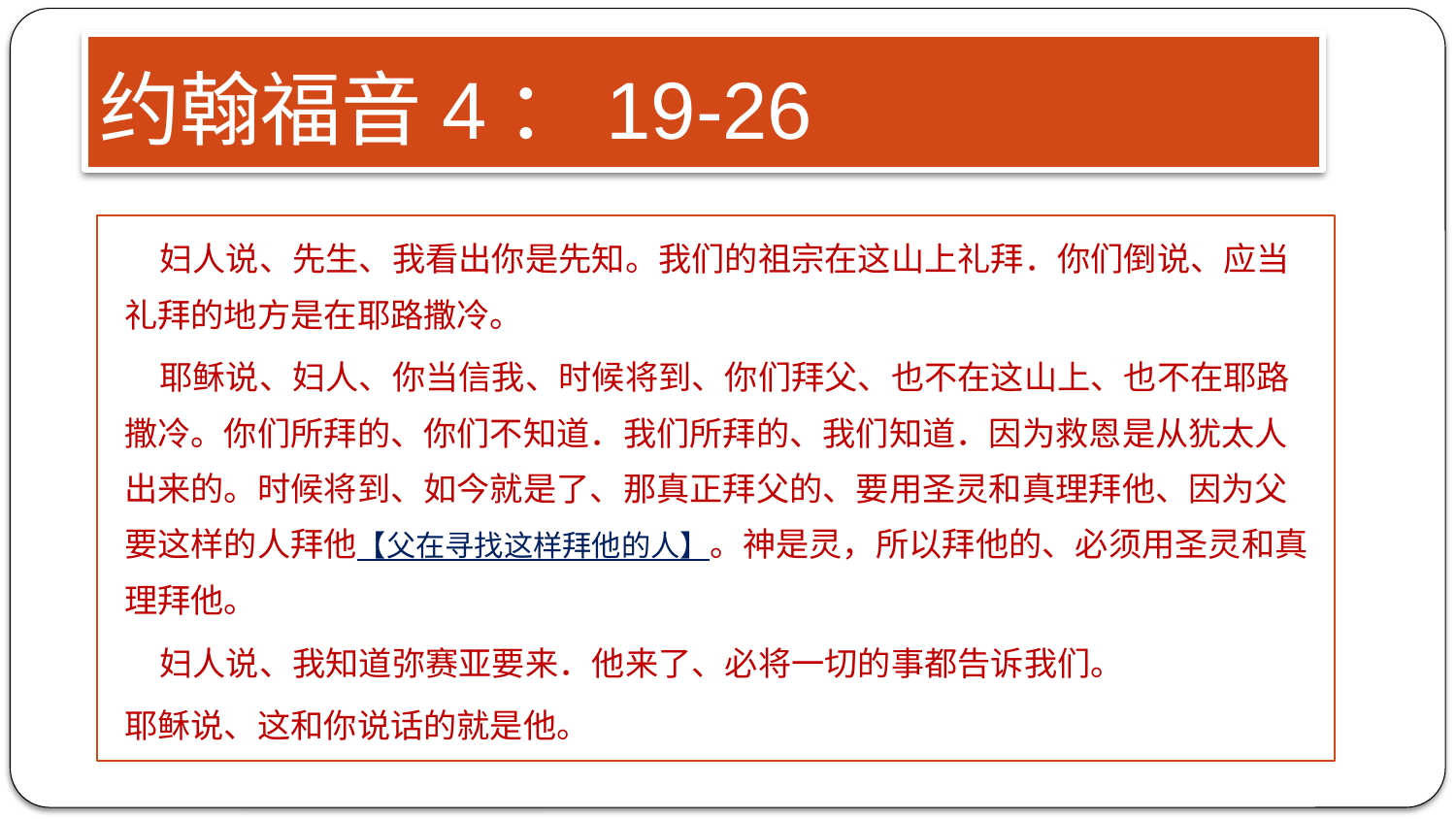

# 约翰福音4：19-26
    妇人说、先生、我看出你是先知。我们的祖宗在这山上礼拜．你们倒说、应当礼拜的地方是在耶路撒冷。
    耶稣说、妇人、你当信我、时候将到、你们拜父、也不在这山上、也不在耶路撒冷。你们所拜的、你们不知道．我们所拜的、我们知道．因为救恩是从犹太人出来的。时候将到、如今就是了、那真正拜父的、要用圣灵和真理拜他、因为父要这样的人拜他【父在寻找这样拜他的人】。神是灵，所以拜他的、必须用圣灵和真理拜他。
    妇人说、我知道弥赛亚要来．他来了、必将一切的事都告诉我们。
耶稣说、这和你说话的就是他。